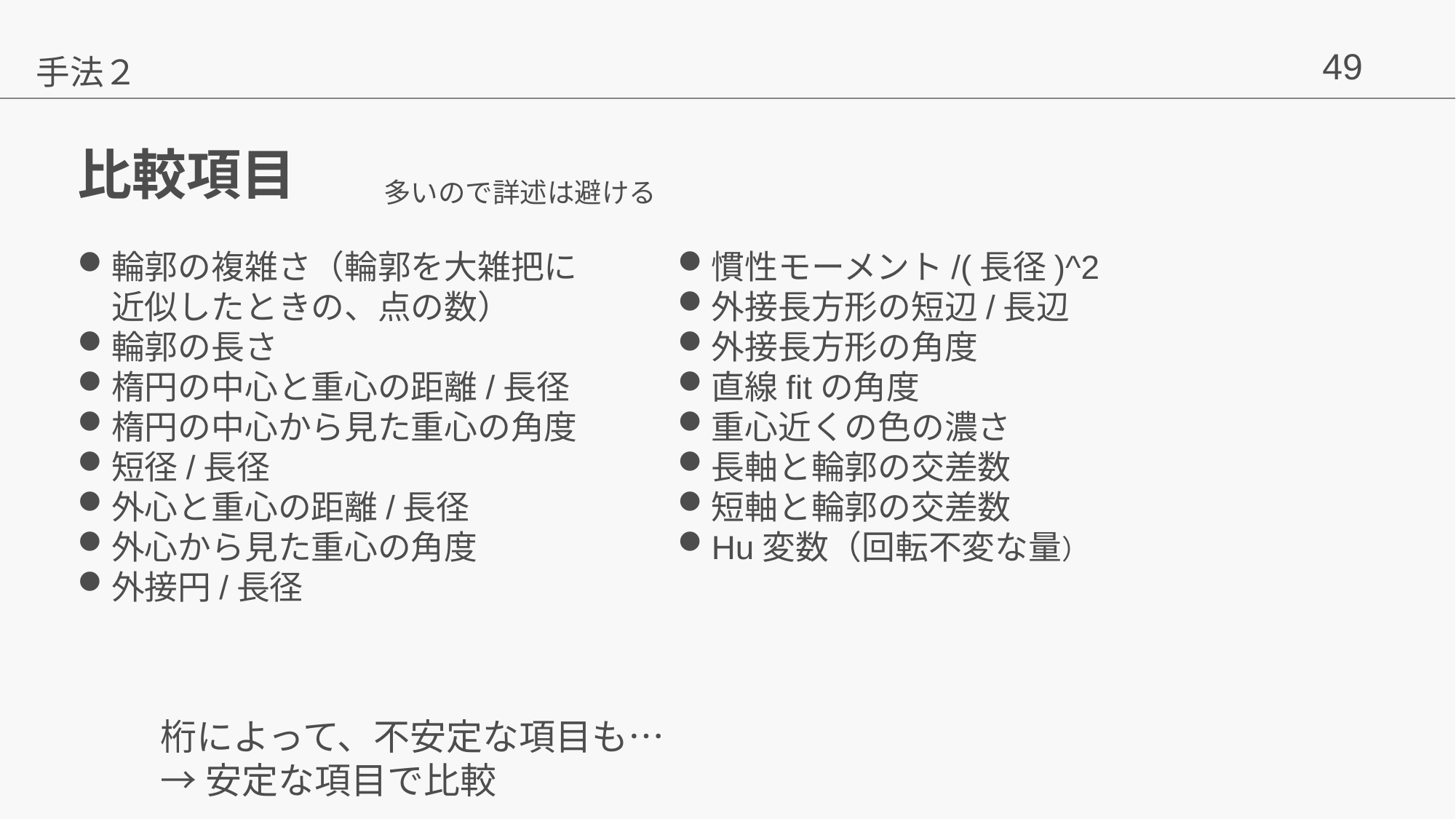

手法２

# 比較項目
多いので詳述は避ける
輪郭の複雑さ（輪郭を大雑把に近似したときの、点の数）
輪郭の長さ
楕円の中心と重心の距離/長径
楕円の中心から見た重心の角度
短径/長径
外心と重心の距離/長径
外心から見た重心の角度
外接円/長径

慣性モーメント/(長径)^2
外接長方形の短辺/長辺
外接長方形の角度
直線fitの角度
重心近くの色の濃さ
長軸と輪郭の交差数
短軸と輪郭の交差数
Hu変数（回転不変な量）

桁によって、不安定な項目も…
→安定な項目で比較